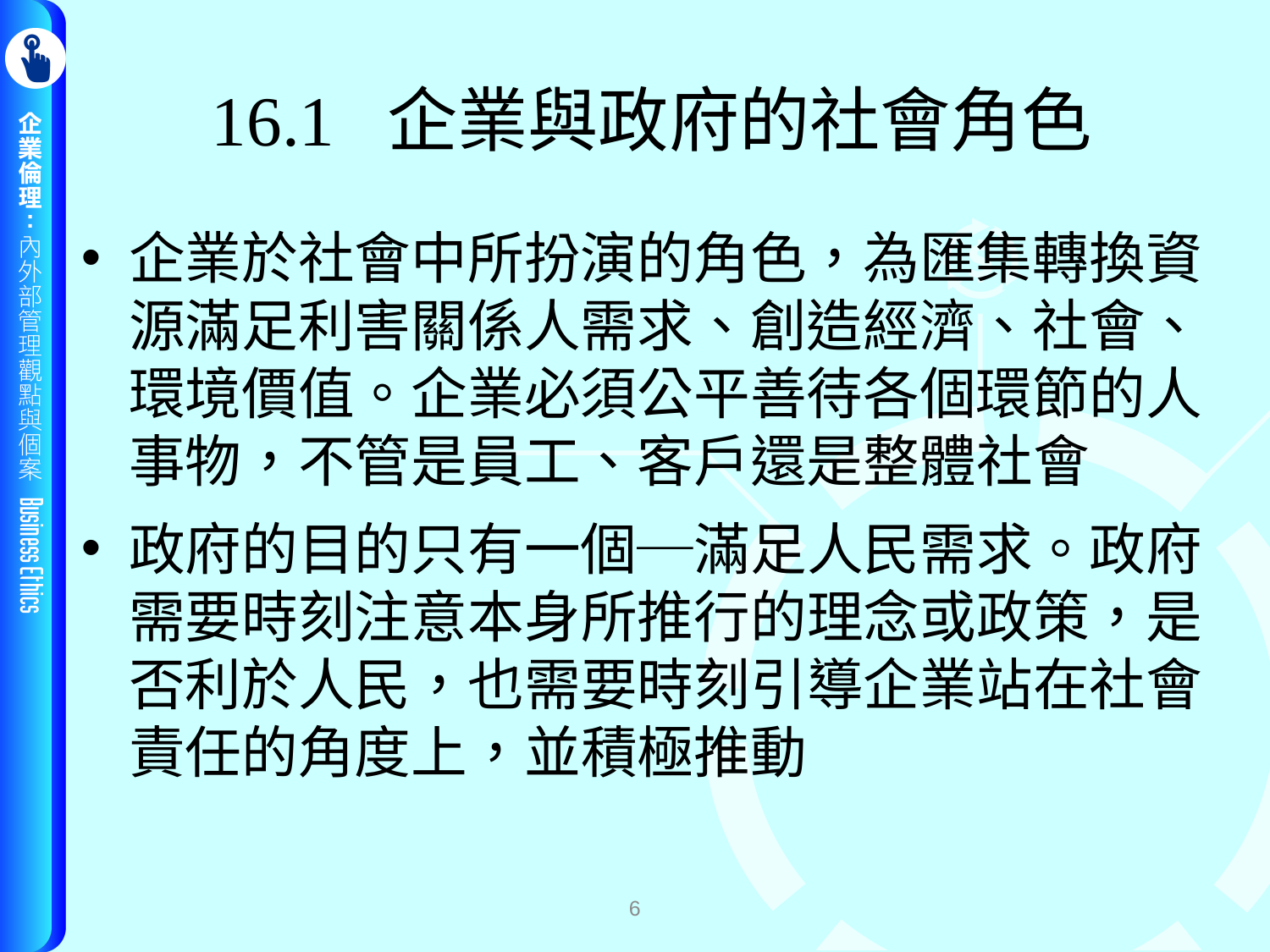

# 16.1  企業與政府的社會角色
企業於社會中所扮演的角色，為匯集轉換資源滿足利害關係人需求、創造經濟、社會、環境價值。企業必須公平善待各個環節的人事物，不管是員工、客戶還是整體社會
政府的目的只有一個─滿足人民需求。政府需要時刻注意本身所推行的理念或政策，是否利於人民，也需要時刻引導企業站在社會責任的角度上，並積極推動
6